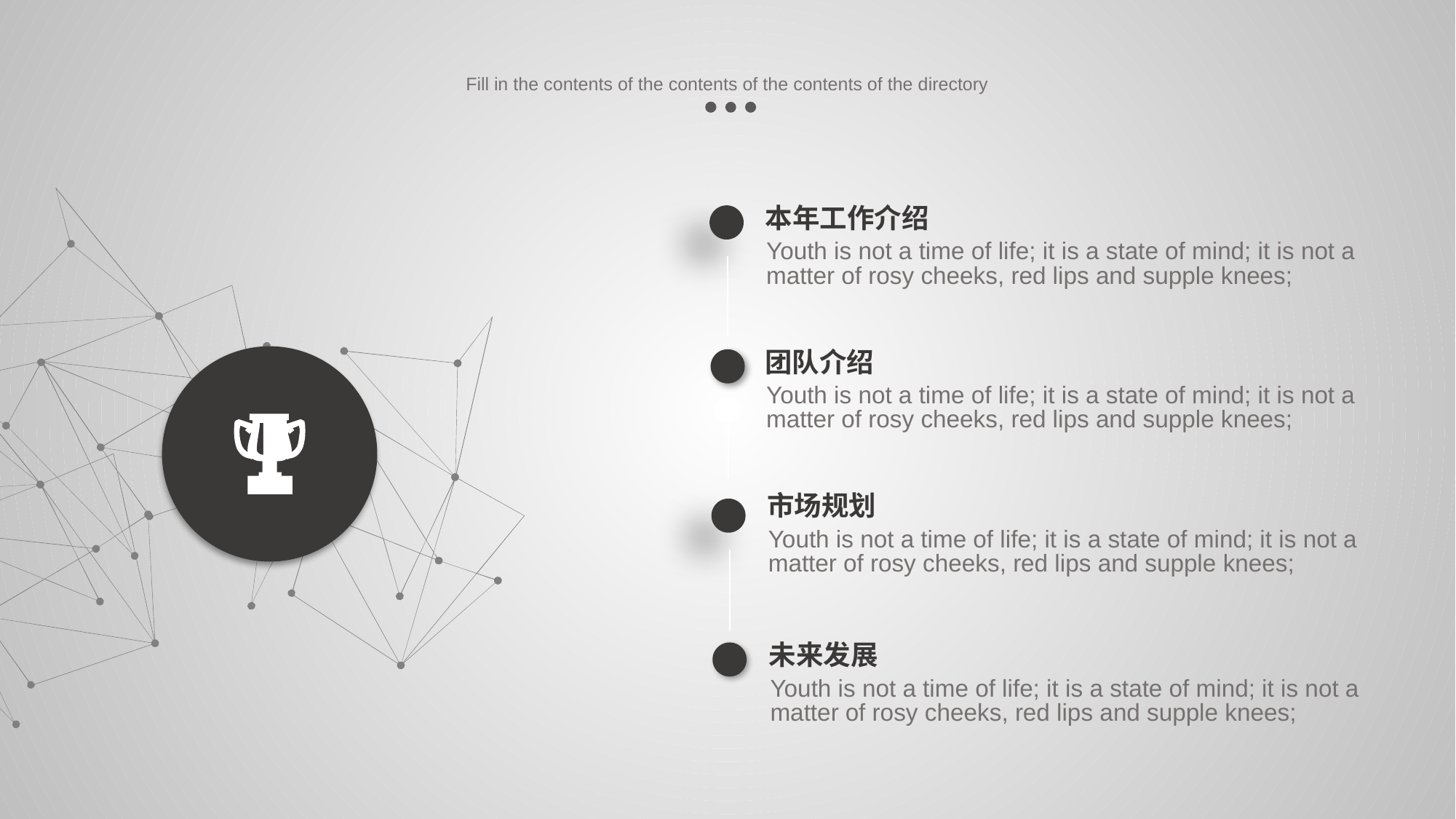

Fill in the contents of the contents of the contents of the directory

本年工作介绍

Youth is not a time of life; it is a state of mind; it is not a matter of rosy cheeks, red lips and supple knees;

团队介绍

Youth is not a time of life; it is a state of mind; it is not a matter of rosy cheeks, red lips and supple knees;
市场规划

Youth is not a time of life; it is a state of mind; it is not a matter of rosy cheeks, red lips and supple knees;
未来发展

Youth is not a time of life; it is a state of mind; it is not a matter of rosy cheeks, red lips and supple knees;